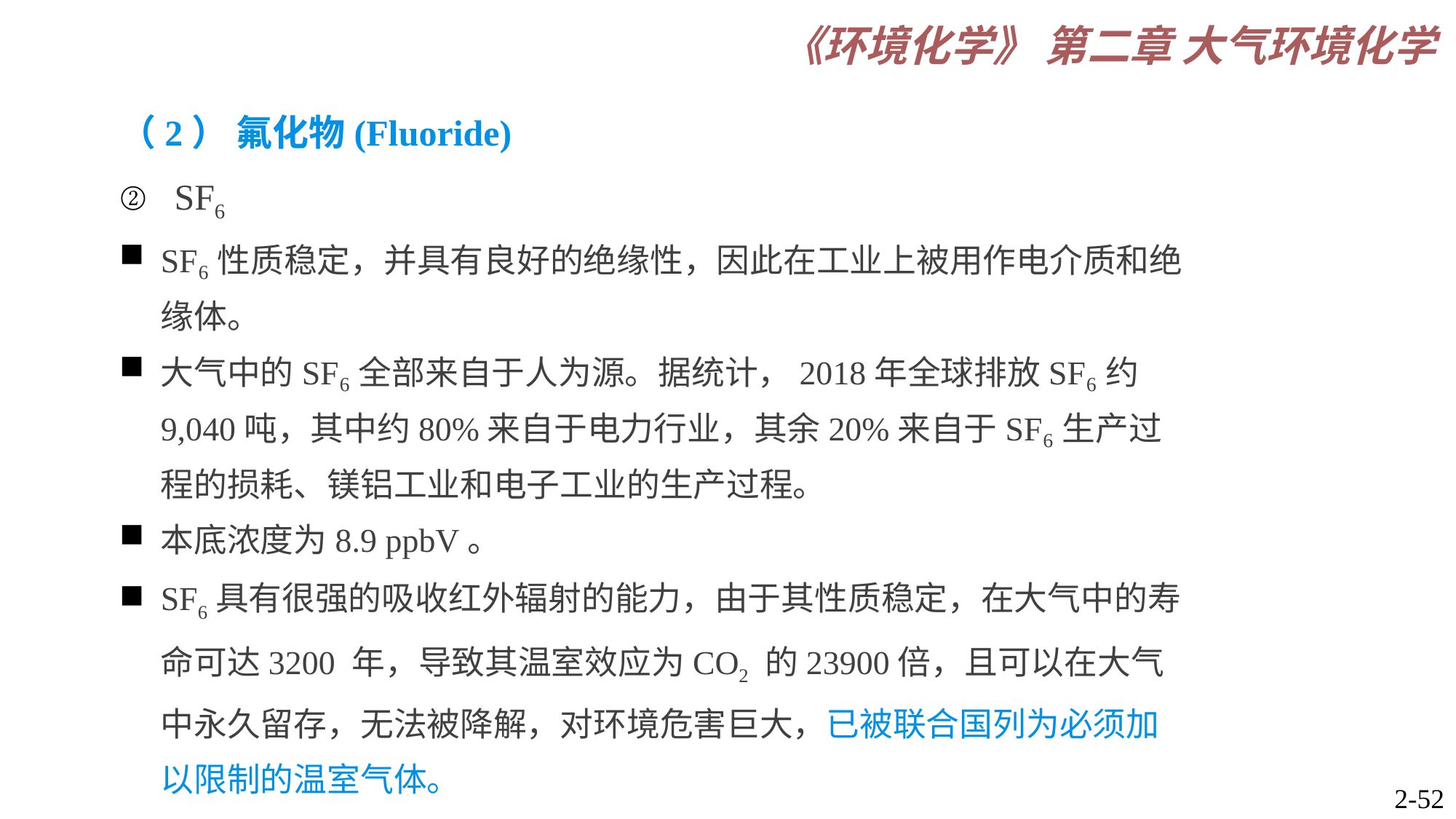

（2） 氟化物(Fluoride)
SF6
SF₆性质稳定，并具有良好的绝缘性，因此在工业上被用作电介质和绝缘体。
大气中的SF₆全部来自于人为源。据统计，2018年全球排放SF₆约9,040吨，其中约80%来自于电力行业，其余20%来自于SF₆生产过程的损耗、镁铝工业和电子工业的生产过程。
本底浓度为8.9 ppbV。
SF6具有很强的吸收红外辐射的能力，由于其性质稳定，在大气中的寿命可达3200 年，导致其温室效应为CO2 的23900倍，且可以在大气中永久留存，无法被降解，对环境危害巨大，已被联合国列为必须加以限制的温室气体。
2-52